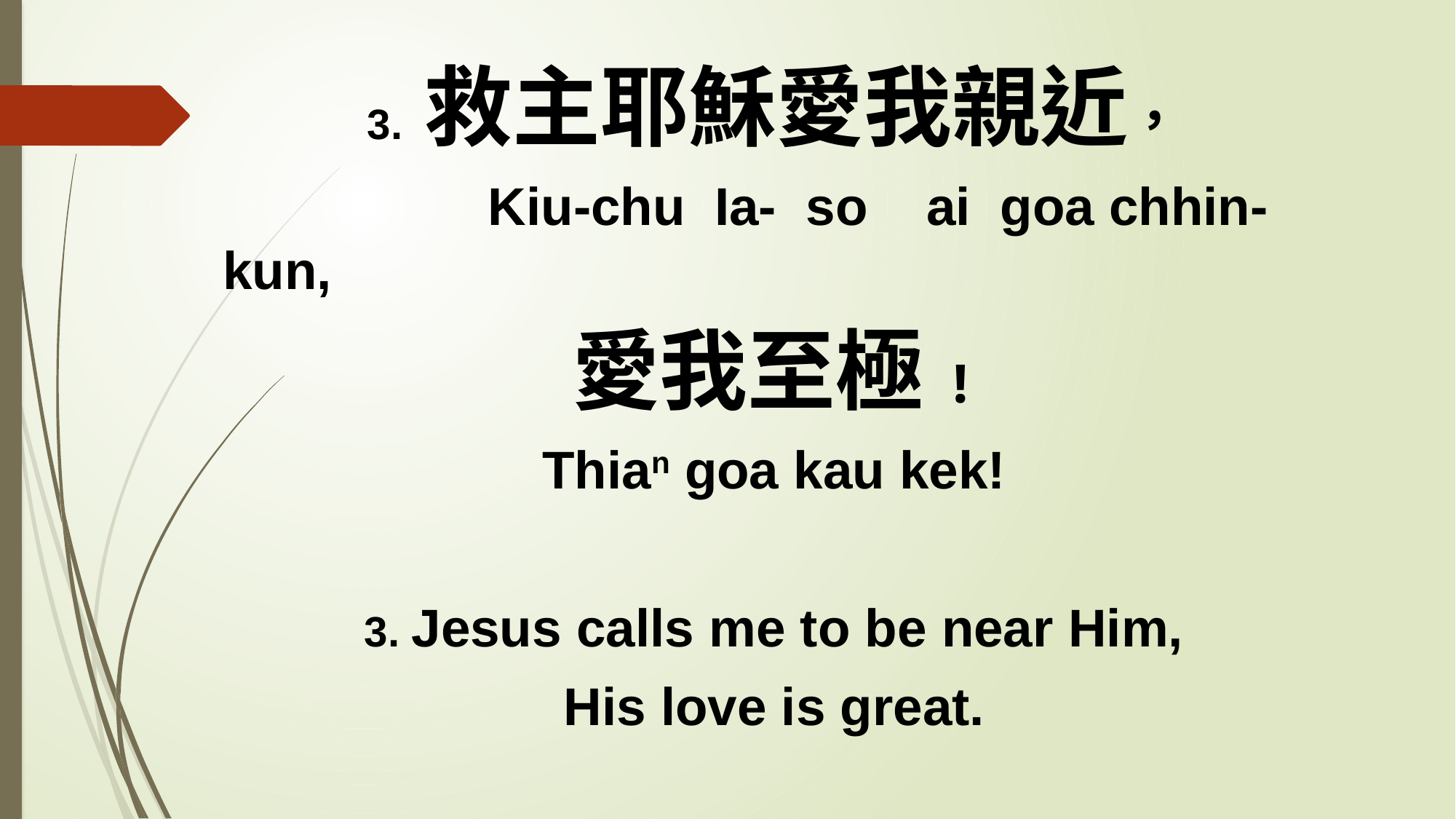

3. 救主耶穌愛我親近，
                  Kiu-chu  Ia-  so    ai  goa chhin-kun,
愛我至極!
Thian goa kau kek!

3. Jesus calls me to be near Him,
His love is great.